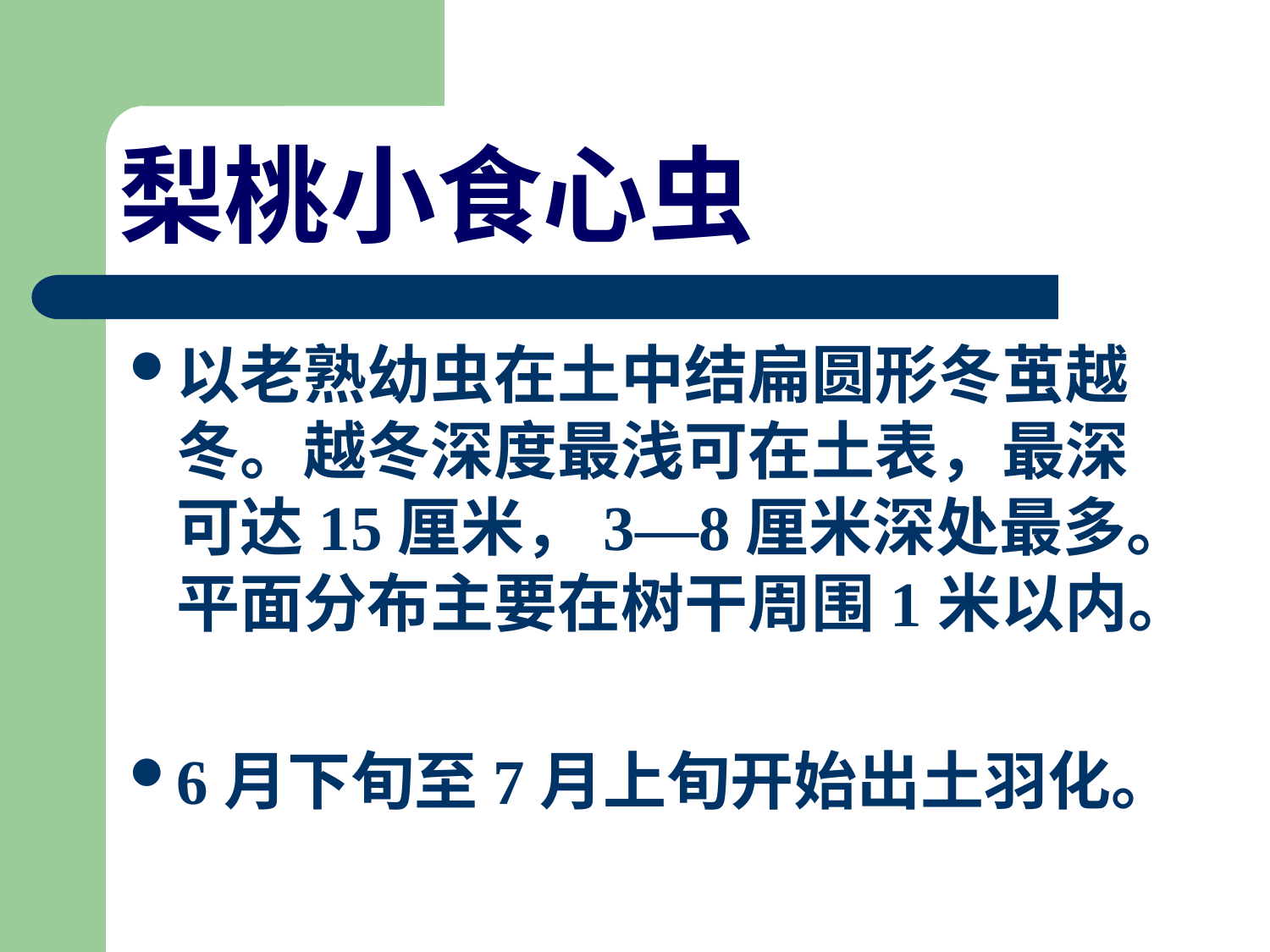

# 梨桃小食心虫
以老熟幼虫在土中结扁圆形冬茧越冬。越冬深度最浅可在土表，最深可达15厘米，3—8厘米深处最多。平面分布主要在树干周围1米以内。

6月下旬至7月上旬开始出土羽化。